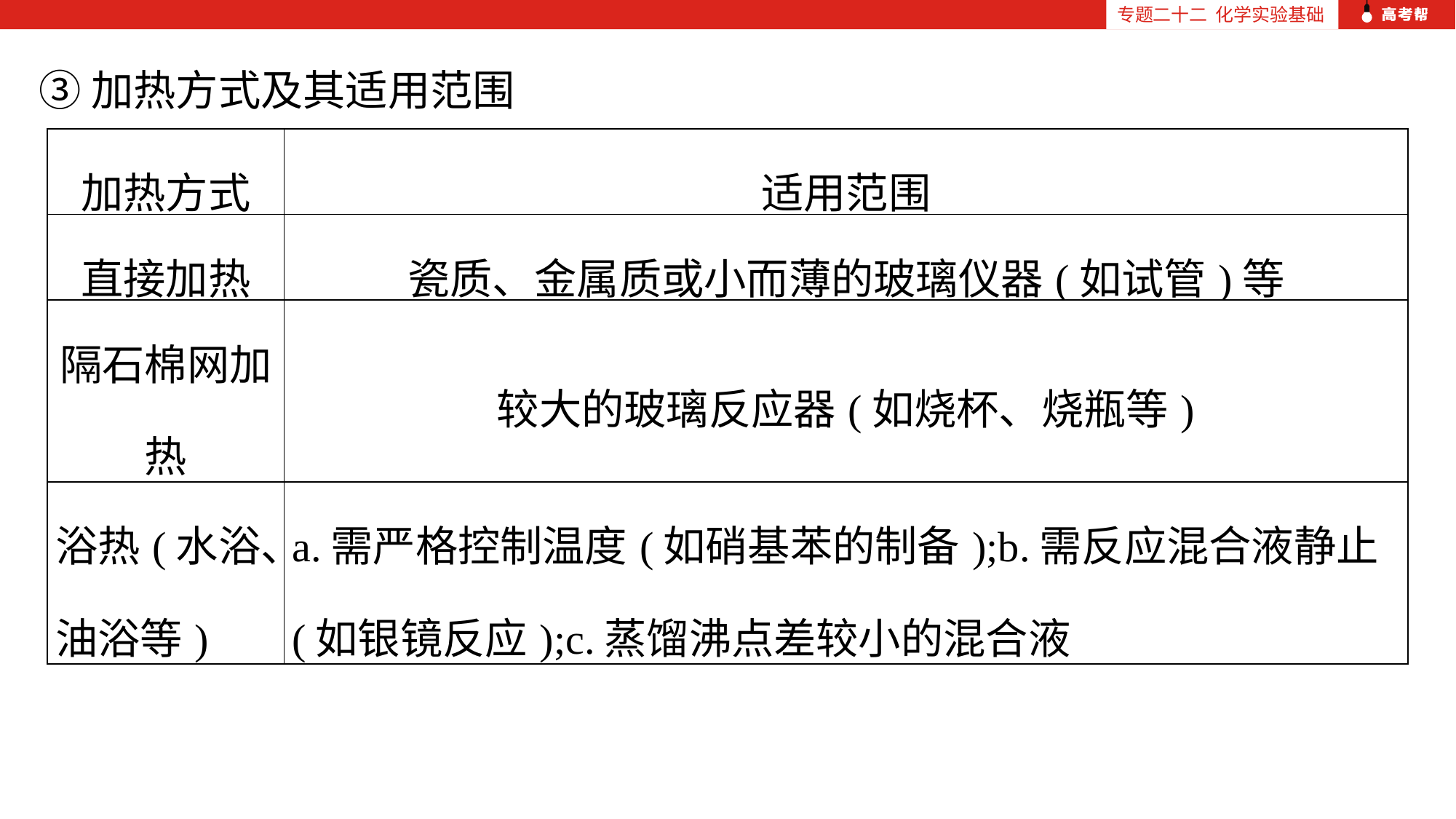

专题二十二  化学实验基础
③加热方式及其适用范围
| 加热方式 | 适用范围 |
| --- | --- |
| 直接加热 | 瓷质、金属质或小而薄的玻璃仪器(如试管)等 |
| 隔石棉网加热 | 较大的玻璃反应器(如烧杯、烧瓶等) |
| 浴热(水浴、油浴等) | a.需严格控制温度(如硝基苯的制备);b.需反应混合液静止(如银镜反应);c.蒸馏沸点差较小的混合液 |